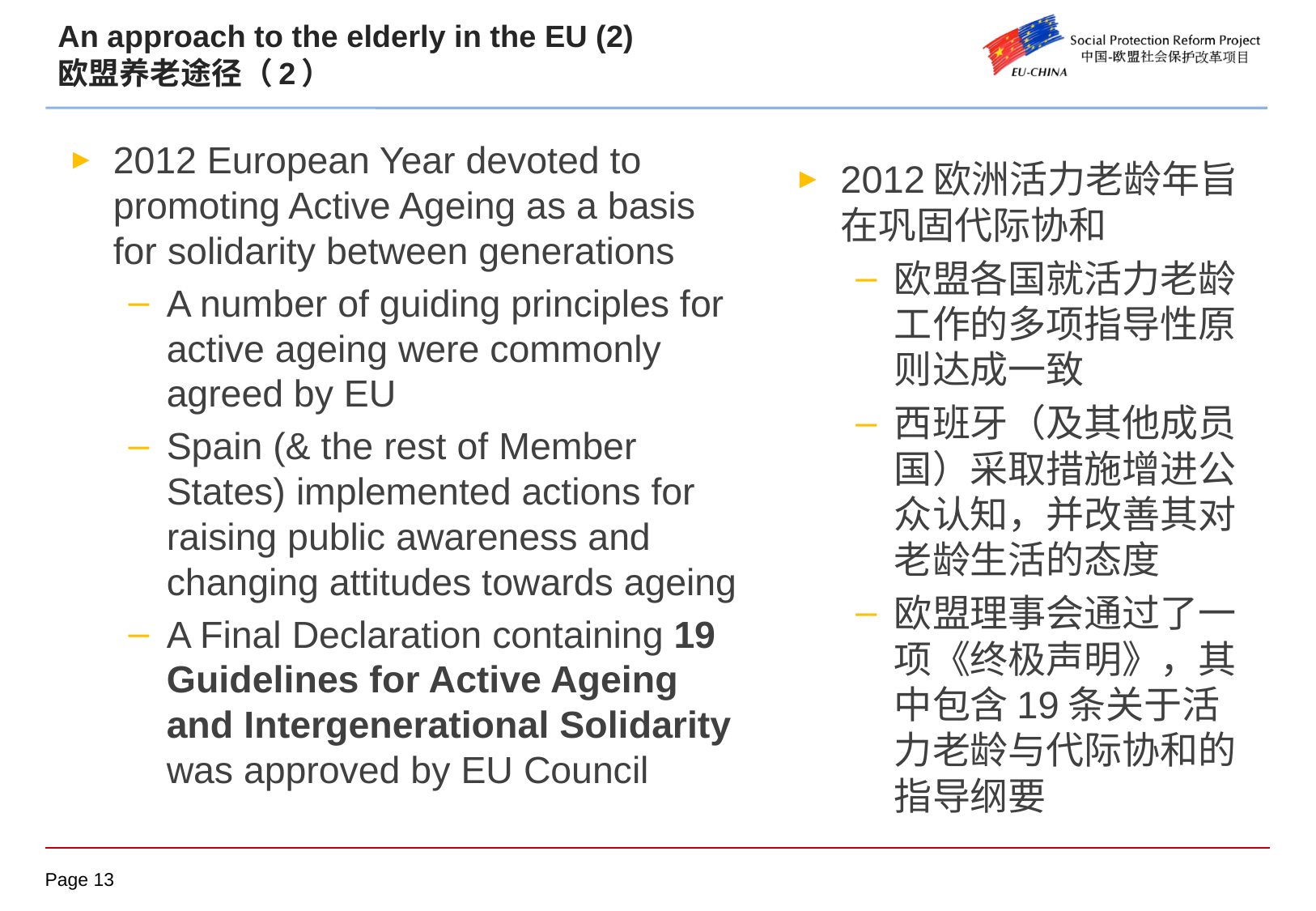

# An approach to the elderly in the EU (2) 欧盟养老途径（2）
2012 European Year devoted to promoting Active Ageing as a basis for solidarity between generations
A number of guiding principles for active ageing were commonly agreed by EU
Spain (& the rest of Member States) implemented actions for raising public awareness and changing attitudes towards ageing
A Final Declaration containing 19 Guidelines for Active Ageing and Intergenerational Solidarity was approved by EU Council
2012欧洲活力老龄年旨在巩固代际协和
欧盟各国就活力老龄工作的多项指导性原则达成一致
西班牙（及其他成员国）采取措施增进公众认知，并改善其对老龄生活的态度
欧盟理事会通过了一项《终极声明》，其中包含19条关于活力老龄与代际协和的指导纲要